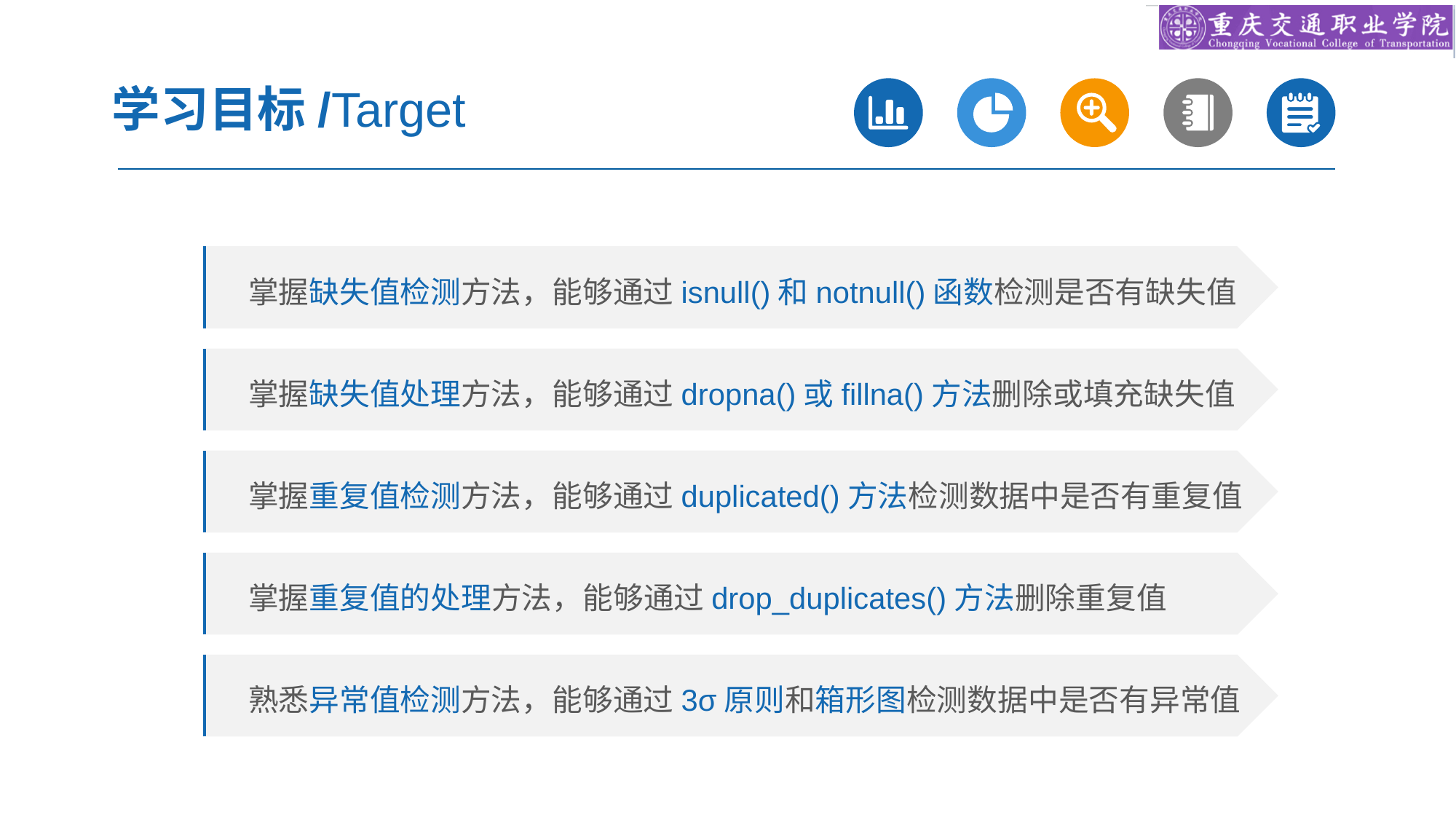

学习目标/Target
    掌握缺失值检测方法，能够通过isnull()和notnull()函数检测是否有缺失值

    掌握缺失值处理方法，能够通过dropna()或fillna()方法删除或填充缺失值

    掌握重复值检测方法，能够通过duplicated()方法检测数据中是否有重复值

    掌握重复值的处理方法，能够通过drop_duplicates()方法删除重复值

    熟悉异常值检测方法，能够通过3σ原则和箱形图检测数据中是否有异常值